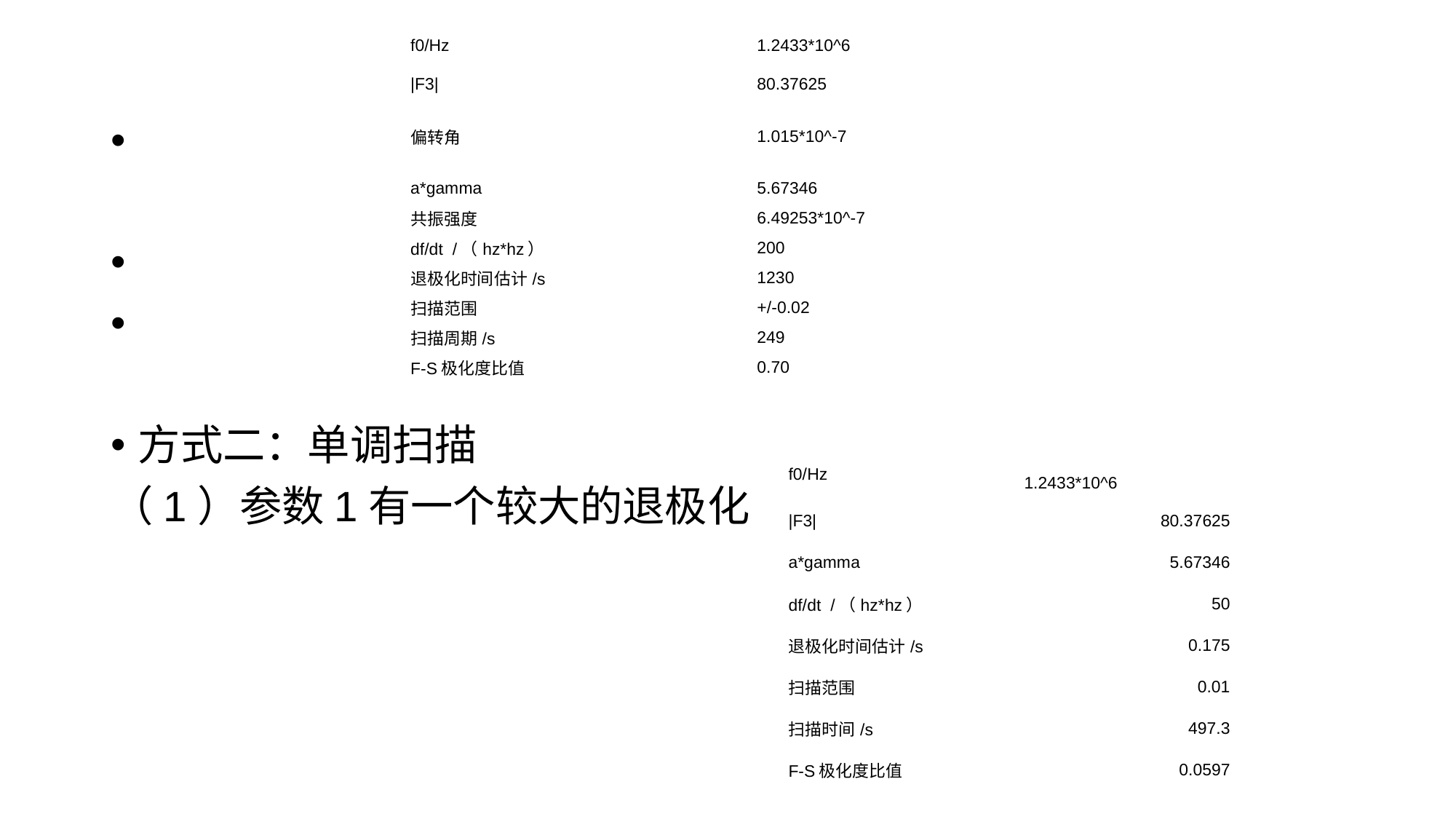

| f0/Hz | 1.2433\*10^6 |
| --- | --- |
| |F3| | 80.37625 |
| 偏转角 | 1.015\*10^-7 |
| a\*gamma | 5.67346 |
| 共振强度 | 6.49253\*10^-7 |
| df/dt /（hz\*hz） | 200 |
| 退极化时间估计/s | 1230 |
| 扫描范围 | +/-0.02 |
| 扫描周期/s | 249 |
| F-S极化度比值 | 0.70 |

方式二：单调扫描
（1）参数1有一个较大的退极化

| f0/Hz | 1.2433\*10^6 |
| --- | --- |
| |F3| | 80.37625 |
| a\*gamma | 5.67346 |
| df/dt /（hz\*hz） | 50 |
| 退极化时间估计/s | 0.175 |
| 扫描范围 | 0.01 |
| 扫描时间/s | 497.3 |
| F-S极化度比值 | 0.0597 |